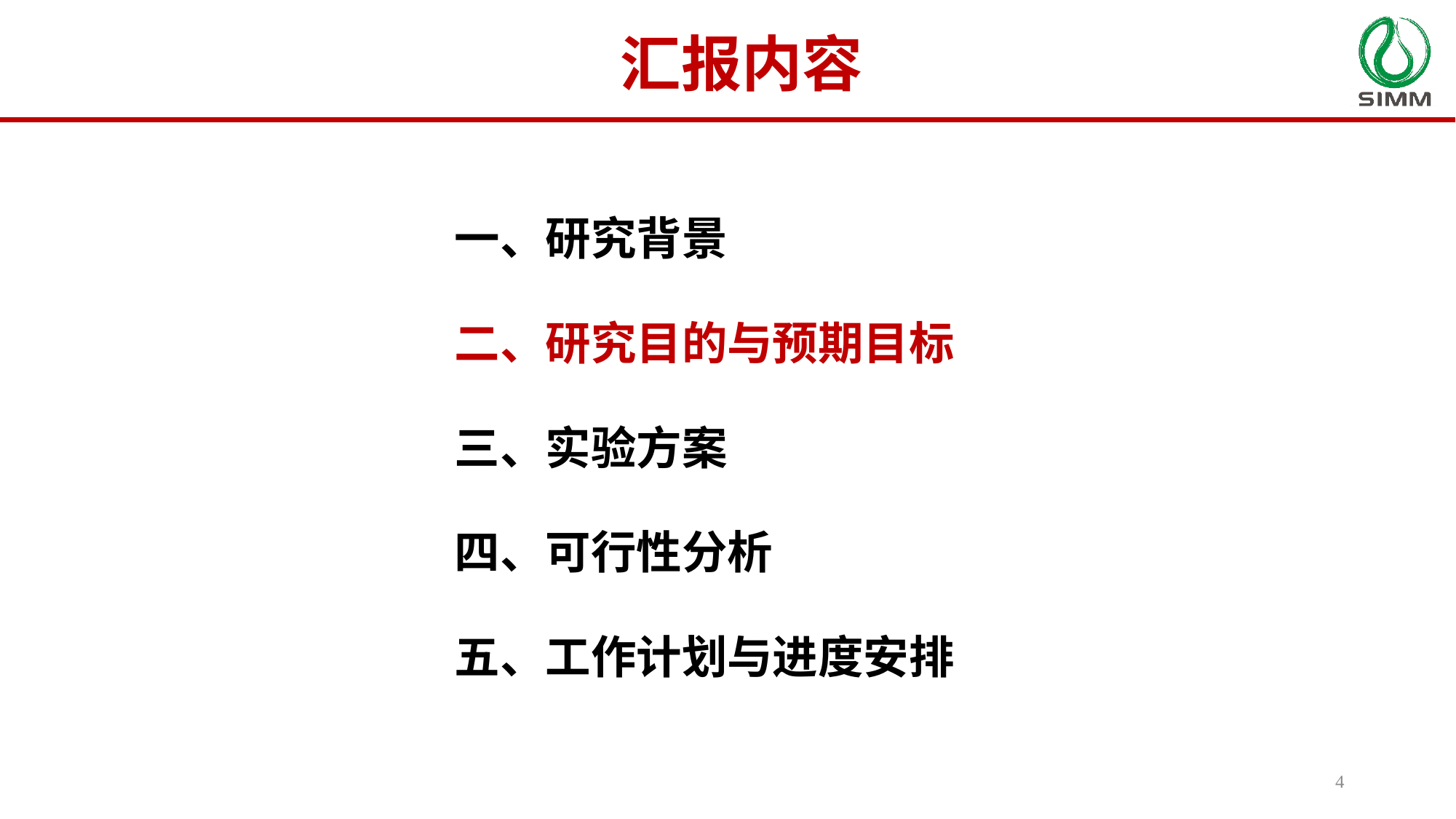

汇报内容
一、研究背景
二、研究目的与预期目标
三、实验方案
四、可行性分析
五、工作计划与进度安排
4